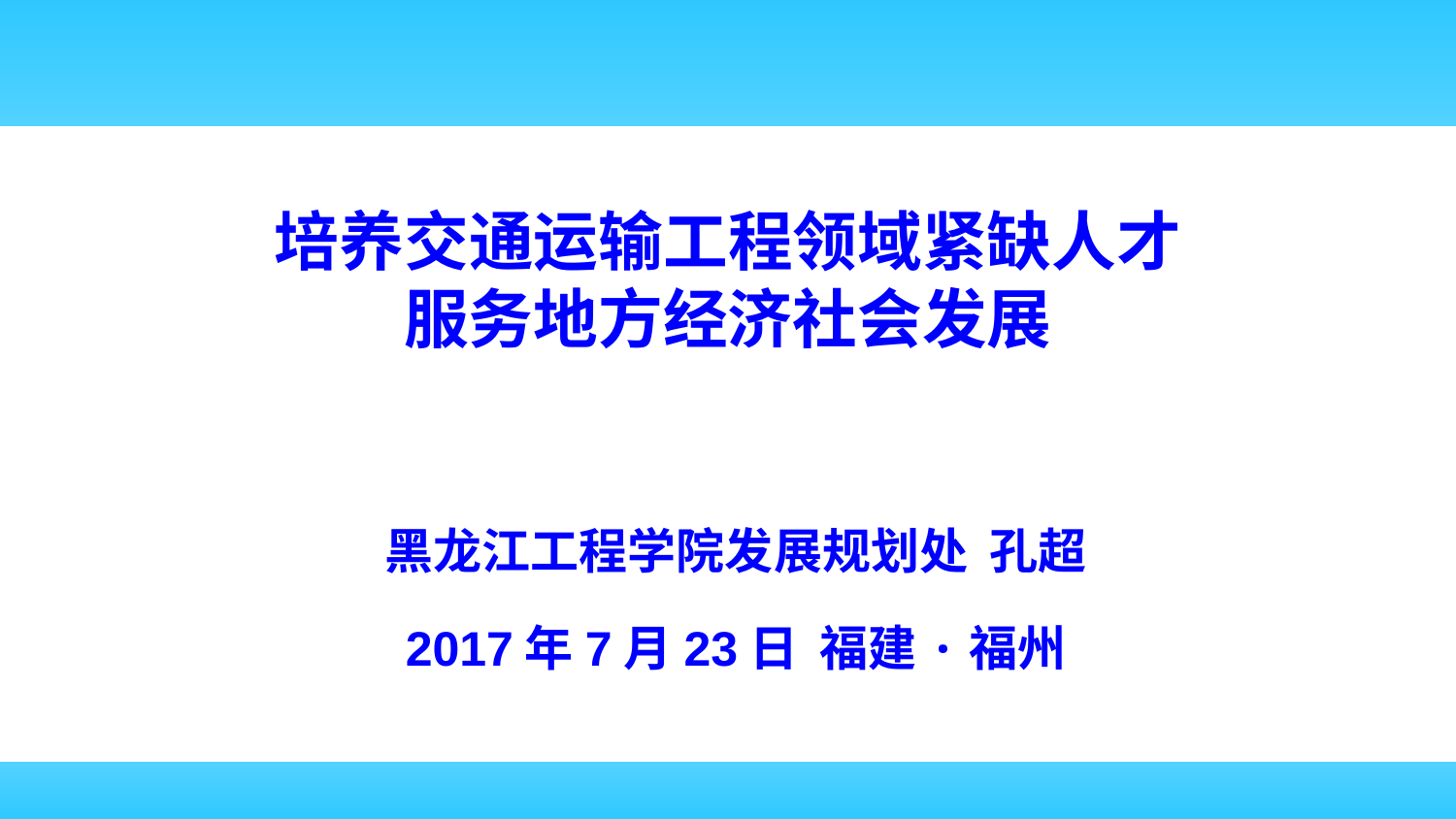

培养交通运输工程领域紧缺人才
服务地方经济社会发展
黑龙江工程学院发展规划处  孔超

2017年7月23日  福建·福州